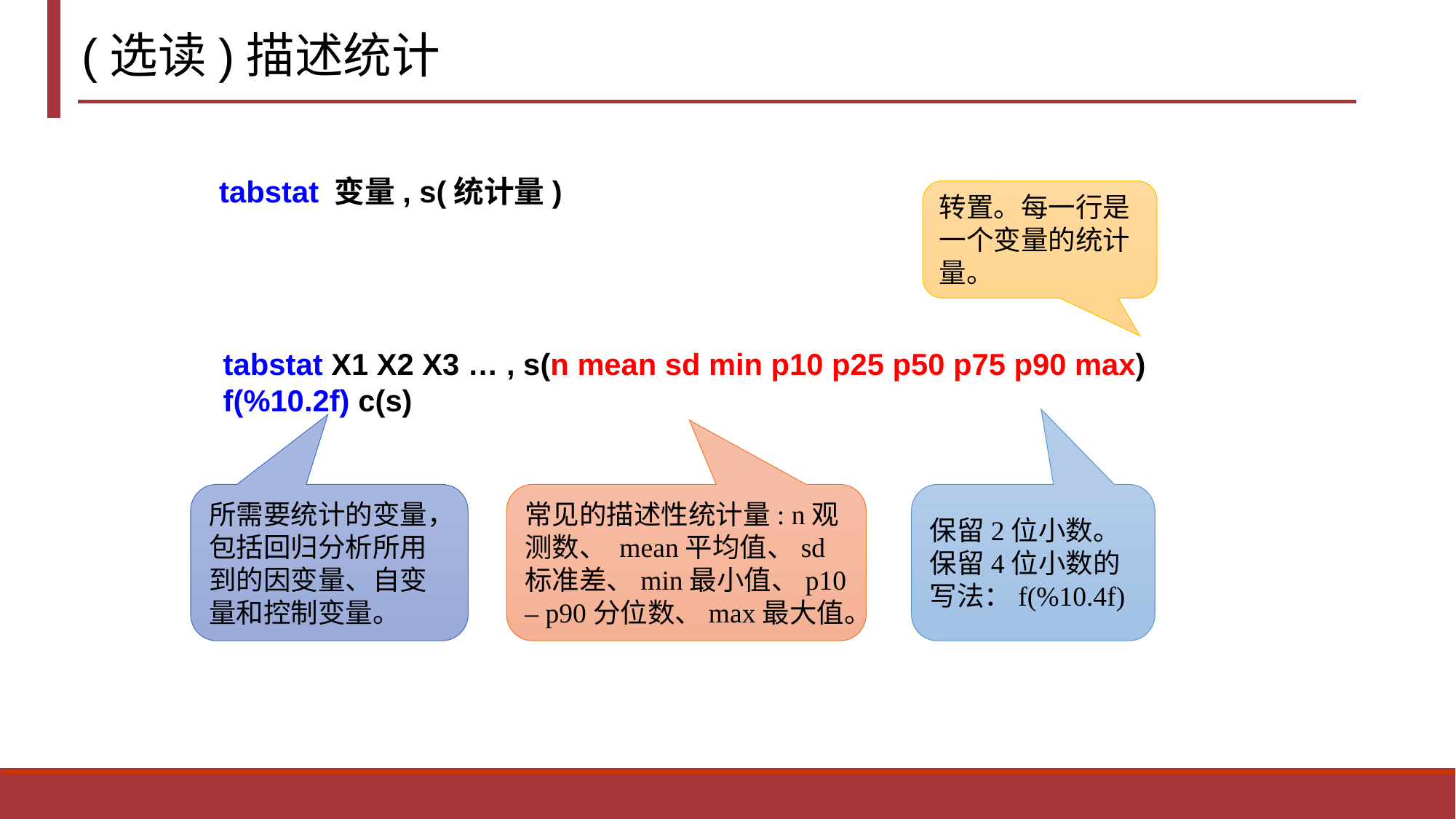

(选读)描述统计
tabstat 变量, s(统计量)
转置。每一行是一个变量的统计量。
tabstat X1 X2 X3 … , s(n mean sd min p10 p25 p50 p75 p90 max) f(%10.2f) c(s)

所需要统计的变量，包括回归分析所用到的因变量、自变量和控制变量。
常见的描述性统计量: n观测数、 mean平均值、sd标准差、min最小值、p10 – p90分位数、max最大值。
保留2位小数。保留4位小数的写法：f(%10.4f)